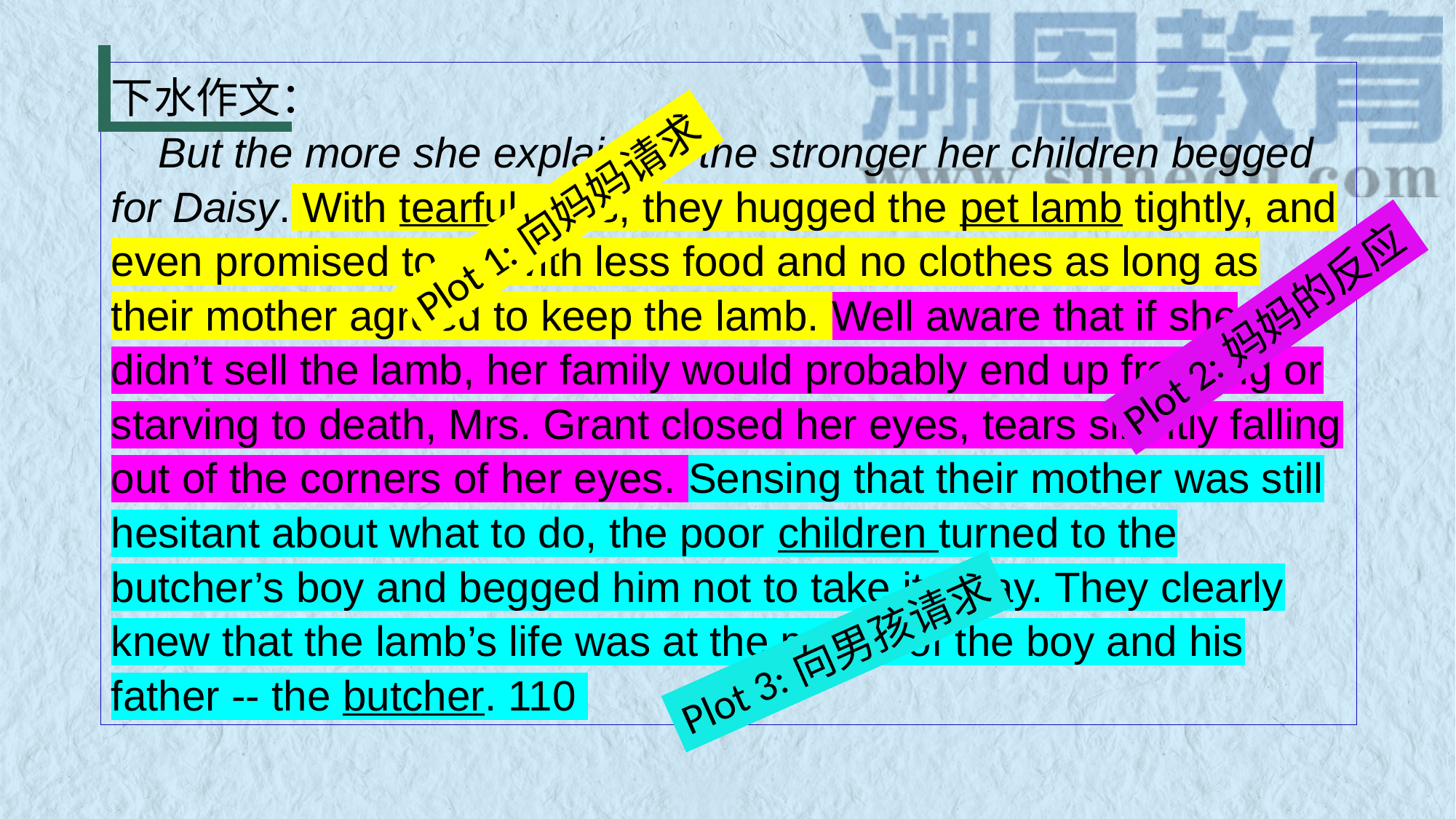

下水作文：
    But the more she explained. the stronger her children begged for Daisy. With tearful eyes, they hugged the pet lamb tightly, and even promised to go with less food and no clothes as long as their mother agreed to keep the lamb. Well aware that if she didn’t sell the lamb, her family would probably end up freezing or starving to death, Mrs. Grant closed her eyes, tears silently falling out of the corners of her eyes. Sensing that their mother was still hesitant about what to do, the poor children turned to the butcher’s boy and begged him not to take it away. They clearly knew that the lamb’s life was at the mercy of the boy and his father -- the butcher. 110

Plot 1:向妈妈请求
Plot 2:妈妈的反应
Plot 3:向男孩请求